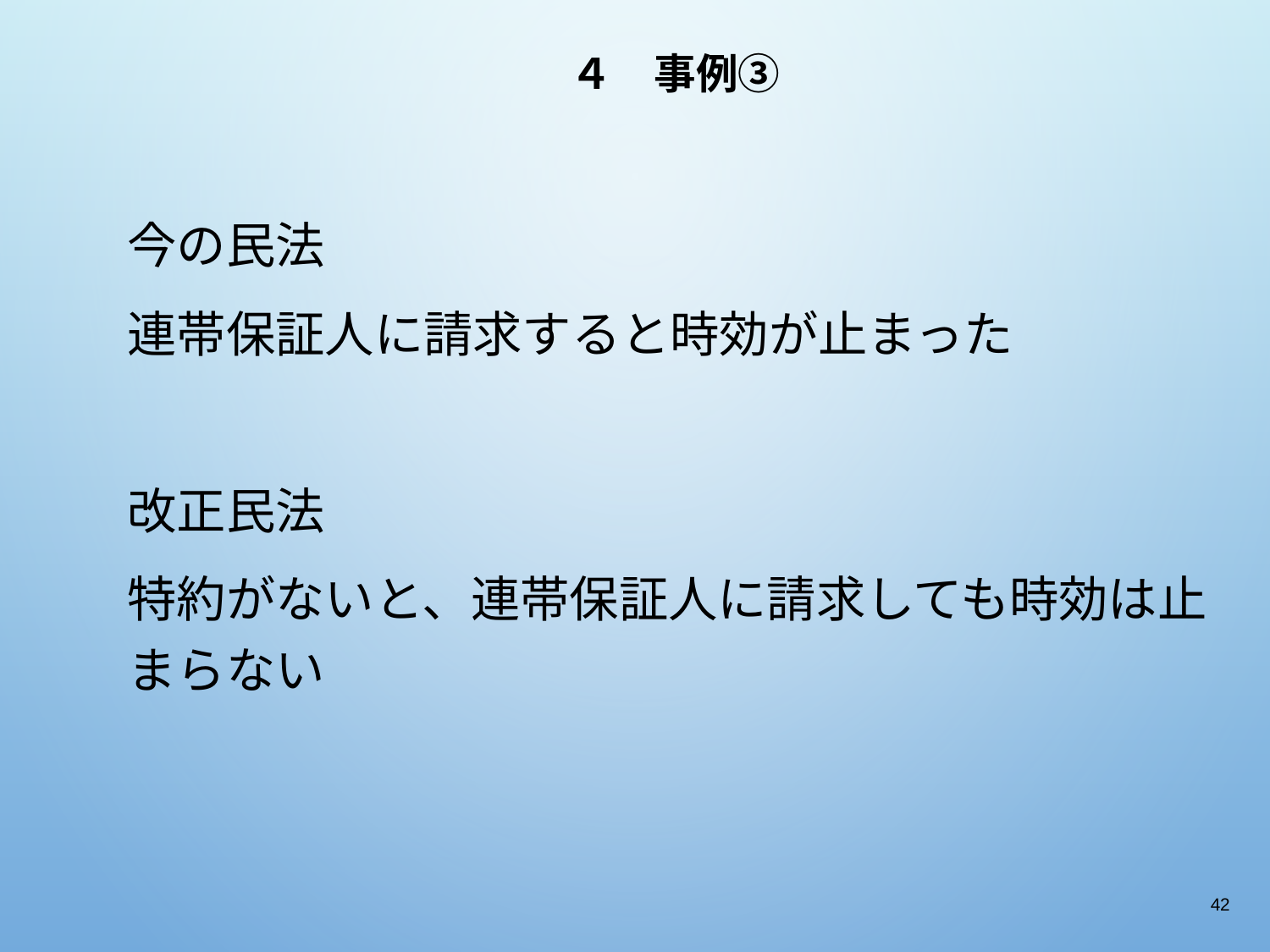

# ４　事例③
今の民法
連帯保証人に請求すると時効が止まった

改正民法
特約がないと、連帯保証人に請求しても時効は止まらない

42